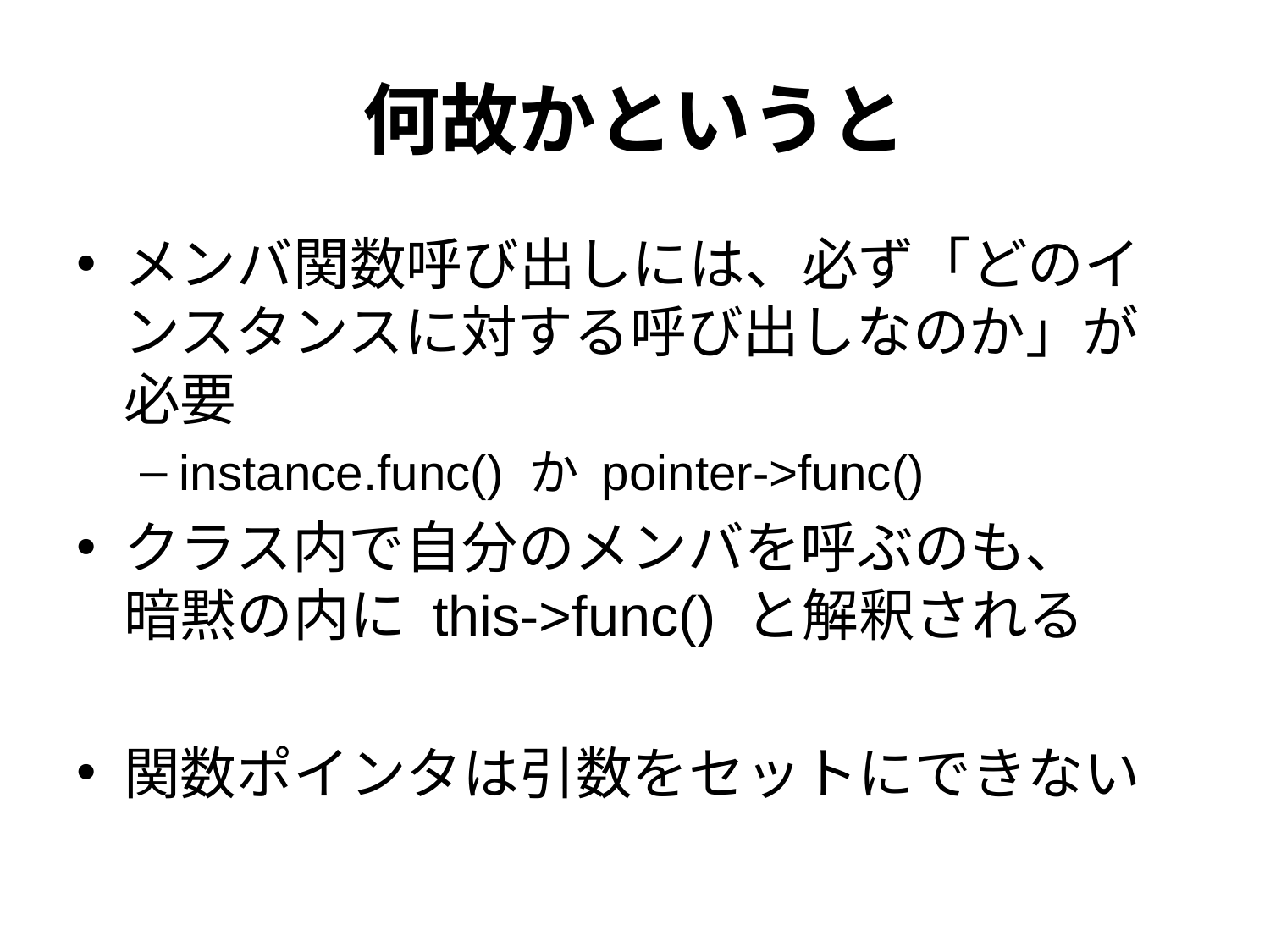

# 何故かというと
メンバ関数呼び出しには、必ず「どのインスタンスに対する呼び出しなのか」が必要
instance.func() か pointer->func()
クラス内で自分のメンバを呼ぶのも、
暗黙の内に this->func() と解釈される

関数ポインタは引数をセットにできない